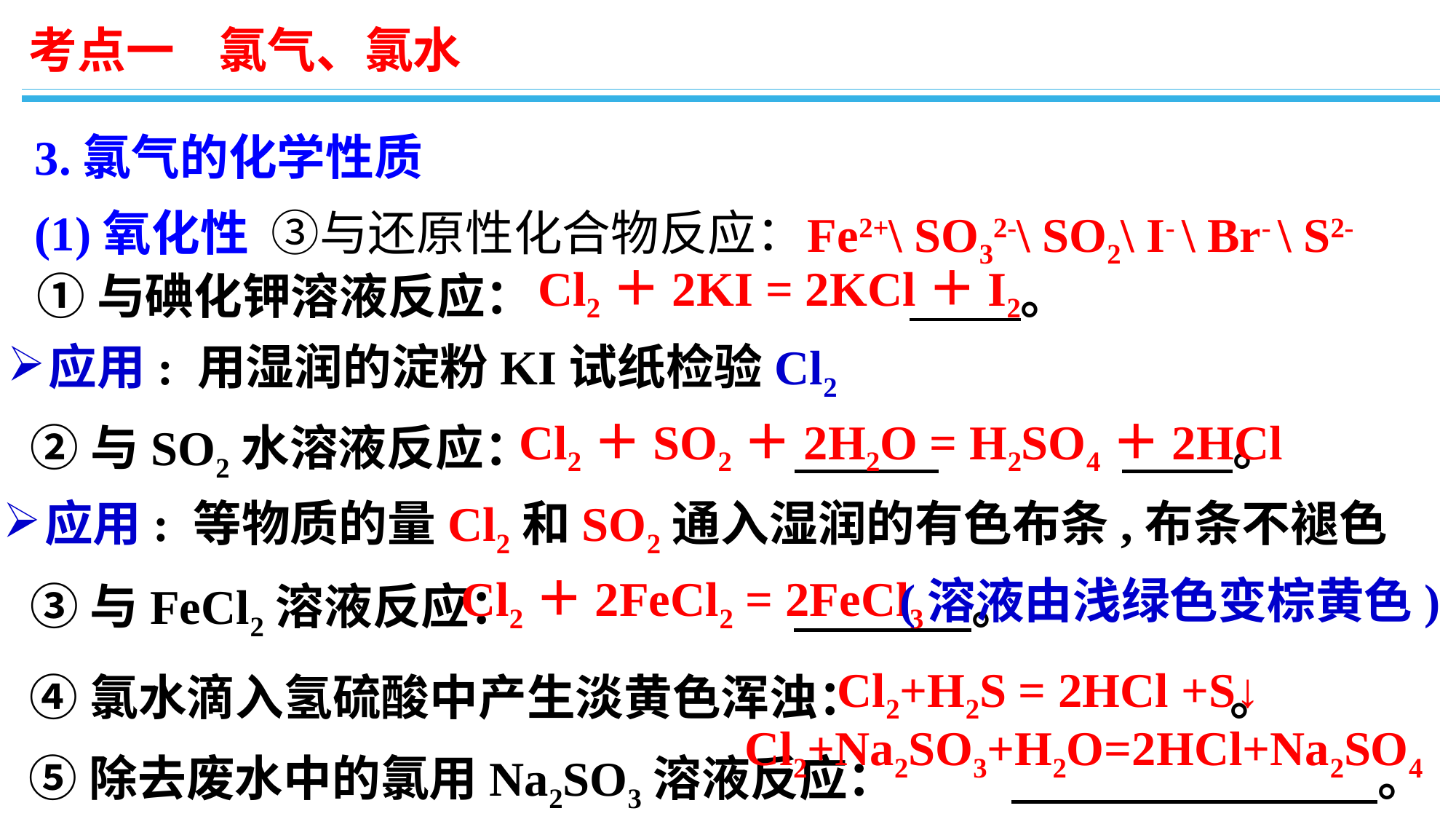

考点一    氯气、氯水
3.氯气的化学性质
(1)氧化性  ③与还原性化合物反应：

Fe2+\ SO32-\ SO2\ I- \ Br- \ S2-
Cl2＋2KI = 2KCl＋I2
①与碘化钾溶液反应：				          。
应用: 用湿润的淀粉KI试纸检验Cl2
Cl2＋SO2＋2H2O = H2SO4＋2HCl
②与SO2水溶液反应：			             		          。
应用: 等物质的量Cl2和SO2通入湿润的有色布条,布条不褪色
Cl2＋2FeCl2 = 2FeCl3
(溶液由浅绿色变棕黄色)
③与FeCl2溶液反应：			                。
Cl2+H2S = 2HCl +S↓
④氯水滴入氢硫酸中产生淡黄色浑浊：				。
Cl2+Na2SO3+H2O=2HCl+Na2SO4
⑤除去废水中的氯用Na2SO3溶液反应：		                                 。